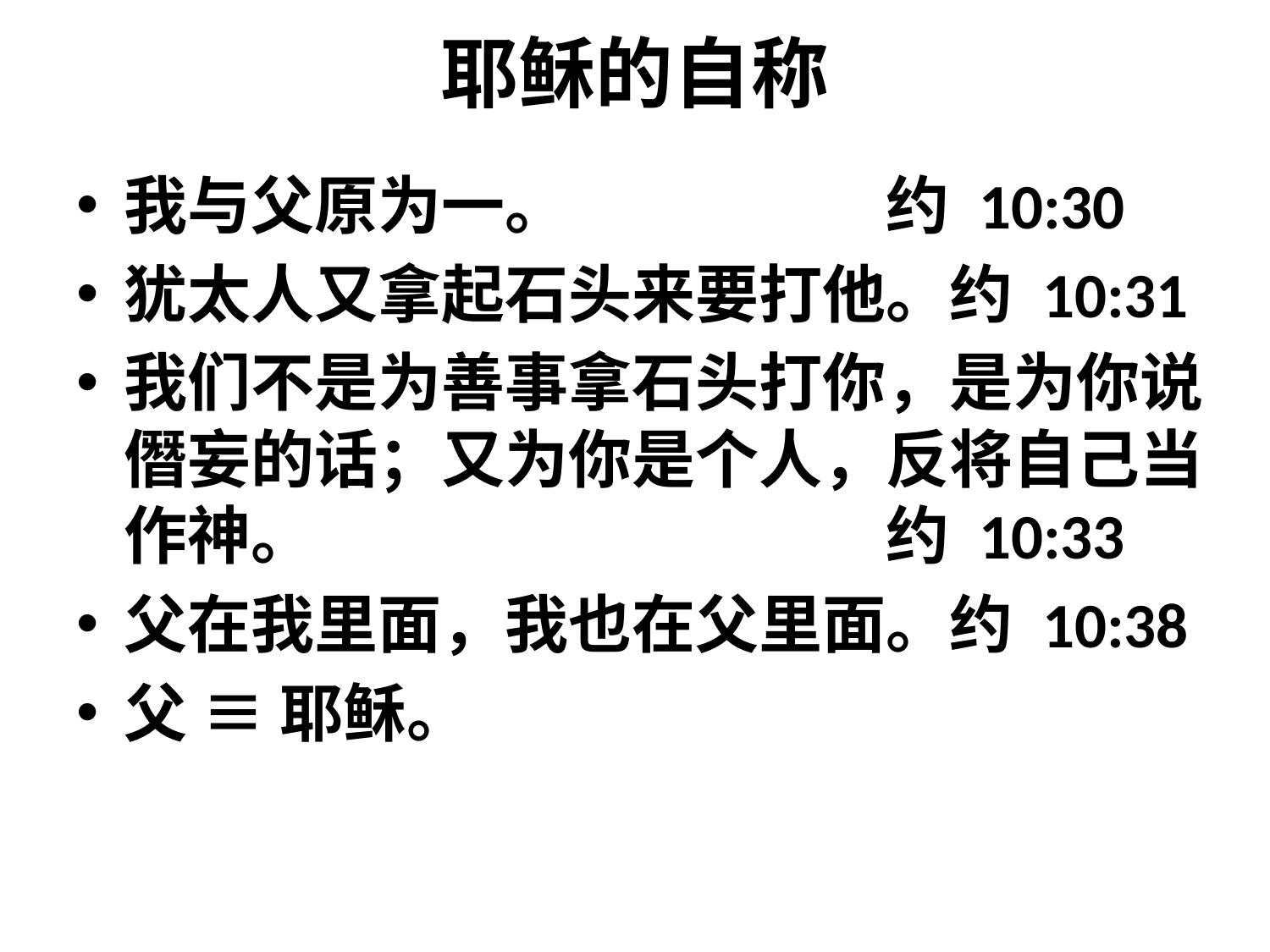

# 耶稣的自称
我与父原为一。			约 10:30
犹太人又拿起石头来要打他。约 10:31
我们不是为善事拿石头打你，是为你说僭妄的话；又为你是个人，反将自己当作神。					约 10:33
父在我里面，我也在父里面。约 10:38
父 ≡ 耶稣。